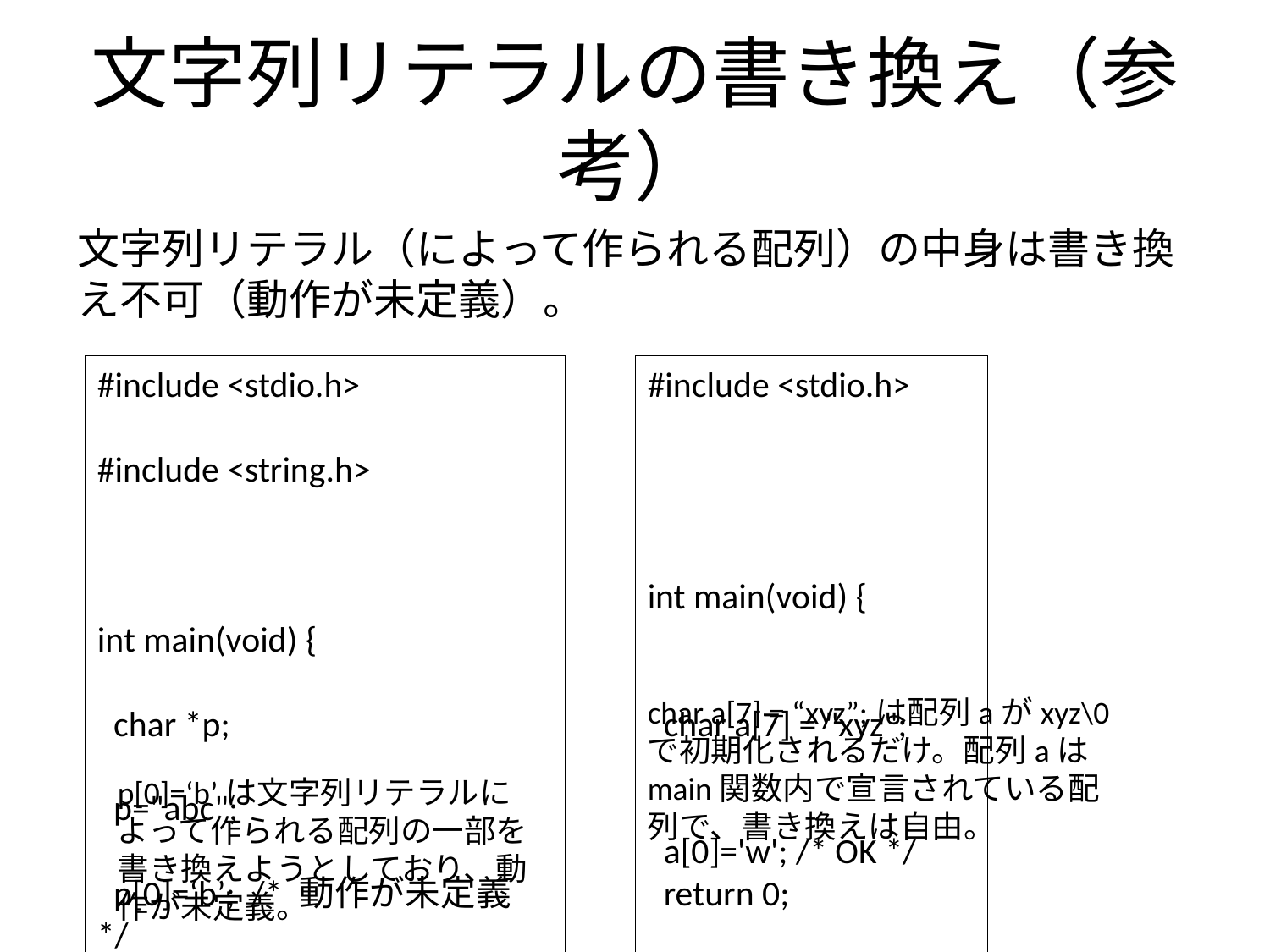

# 文字列リテラルの書き換え（参考）
文字列リテラル（によって作られる配列）の中身は書き換え不可（動作が未定義）。
#include <stdio.h>
#include <string.h>

int main(void) {
  char *p;
  p="abc";
  p[0]=‘b’;  /* 動作が未定義 */
  return 0;
}
#include <stdio.h>

int main(void) {
  char a[7] = "xyz";
  a[0]='w'; /* OK */
  return 0;
}
char a[7] = “xyz”;は配列aがxyz\0で初期化されるだけ。配列aはmain関数内で宣言されている配列で、書き換えは自由。
p[0]=‘b’は文字列リテラルによって作られる配列の一部を書き換えようとしており、動作が未定義。